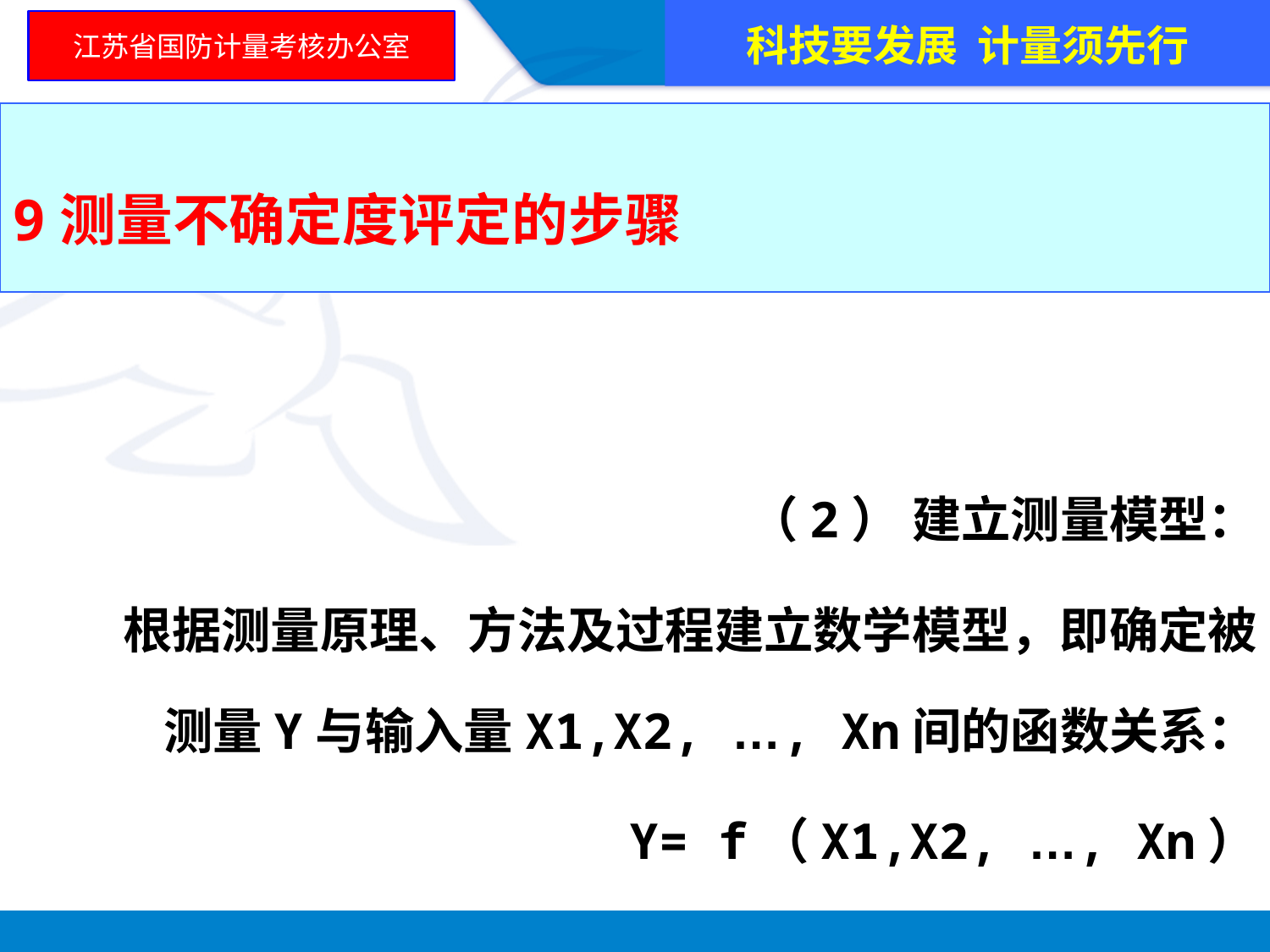

科技要发展  计量须先行
江苏省国防计量考核办公室
9测量不确定度评定的步骤

 （2） 建立测量模型：
  根据测量原理、方法及过程建立数学模型，即确定被测量Y与输入量X1,X2, …, Xn间的函数关系：
               Y= f（X1,X2, …, Xn）